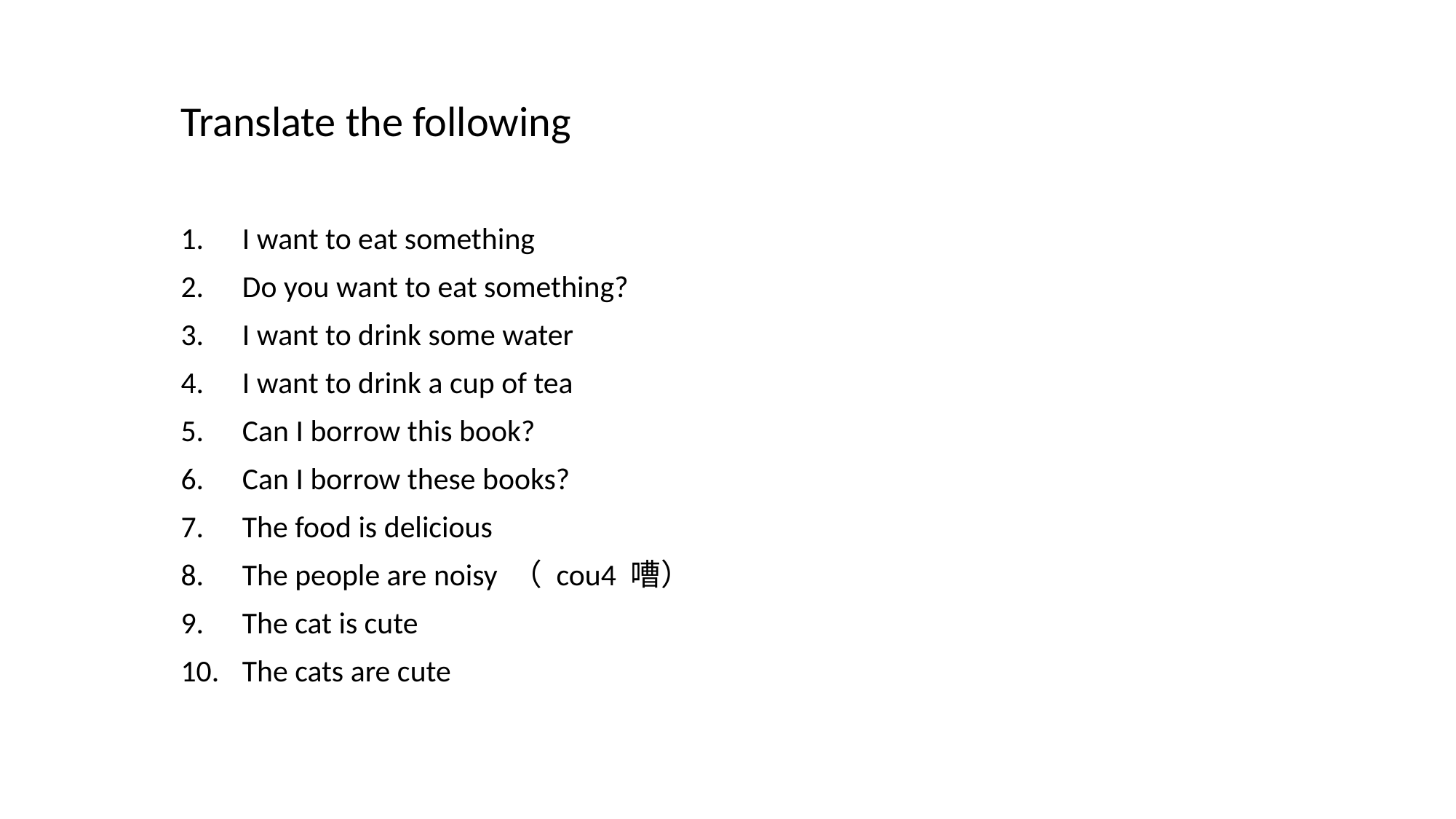

# Translate the following
I want to eat something
Do you want to eat something?
I want to drink some water
I want to drink a cup of tea
Can I borrow this book?
Can I borrow these books?
The food is delicious
The people are noisy （ cou4 嘈）
The cat is cute
The cats are cute